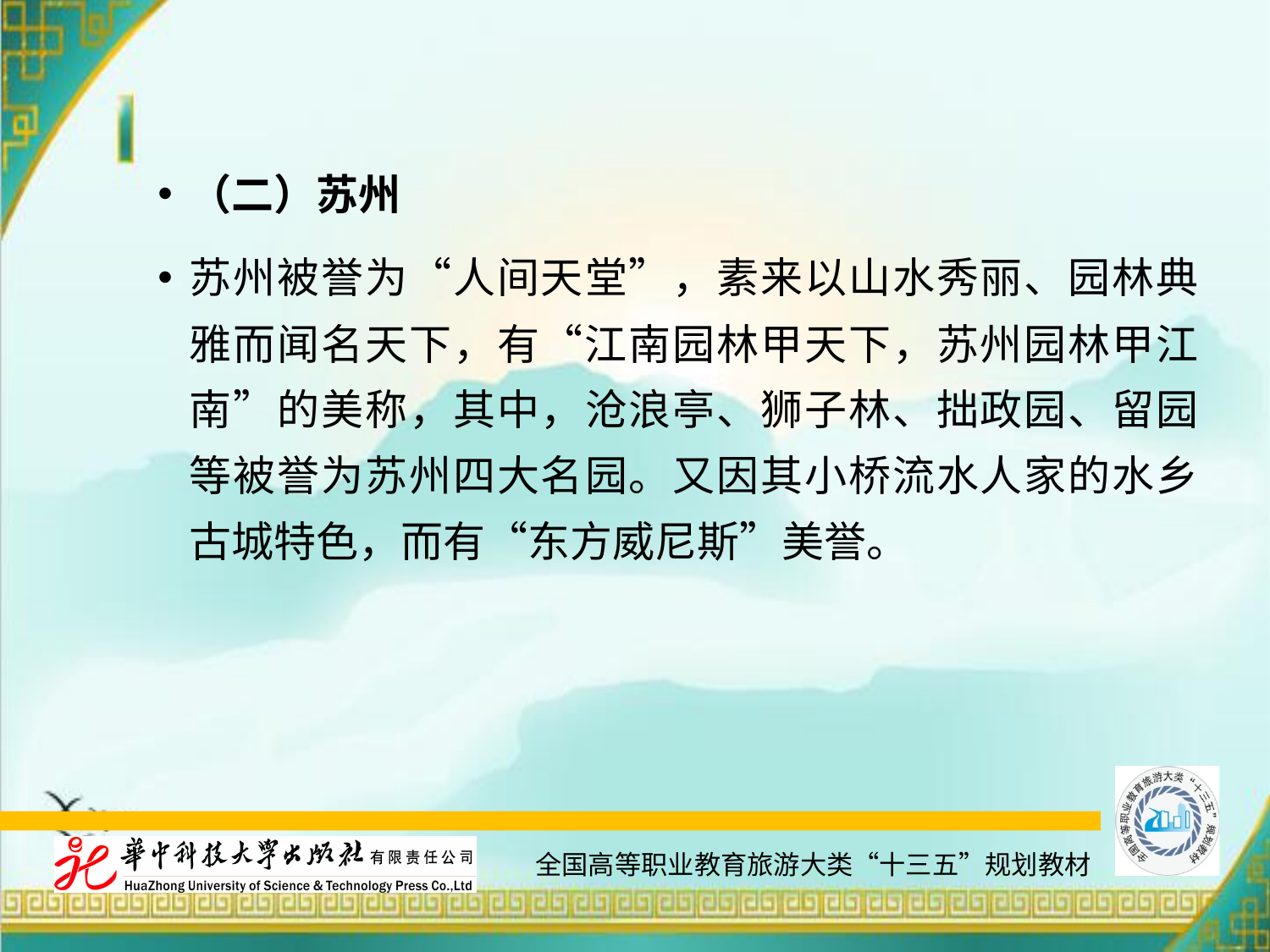

（二）苏州
苏州被誉为“人间天堂”，素来以山水秀丽、园林典雅而闻名天下，有“江南园林甲天下，苏州园林甲江南”的美称，其中，沧浪亭、狮子林、拙政园、留园等被誉为苏州四大名园。又因其小桥流水人家的水乡古城特色，而有“东方威尼斯”美誉。